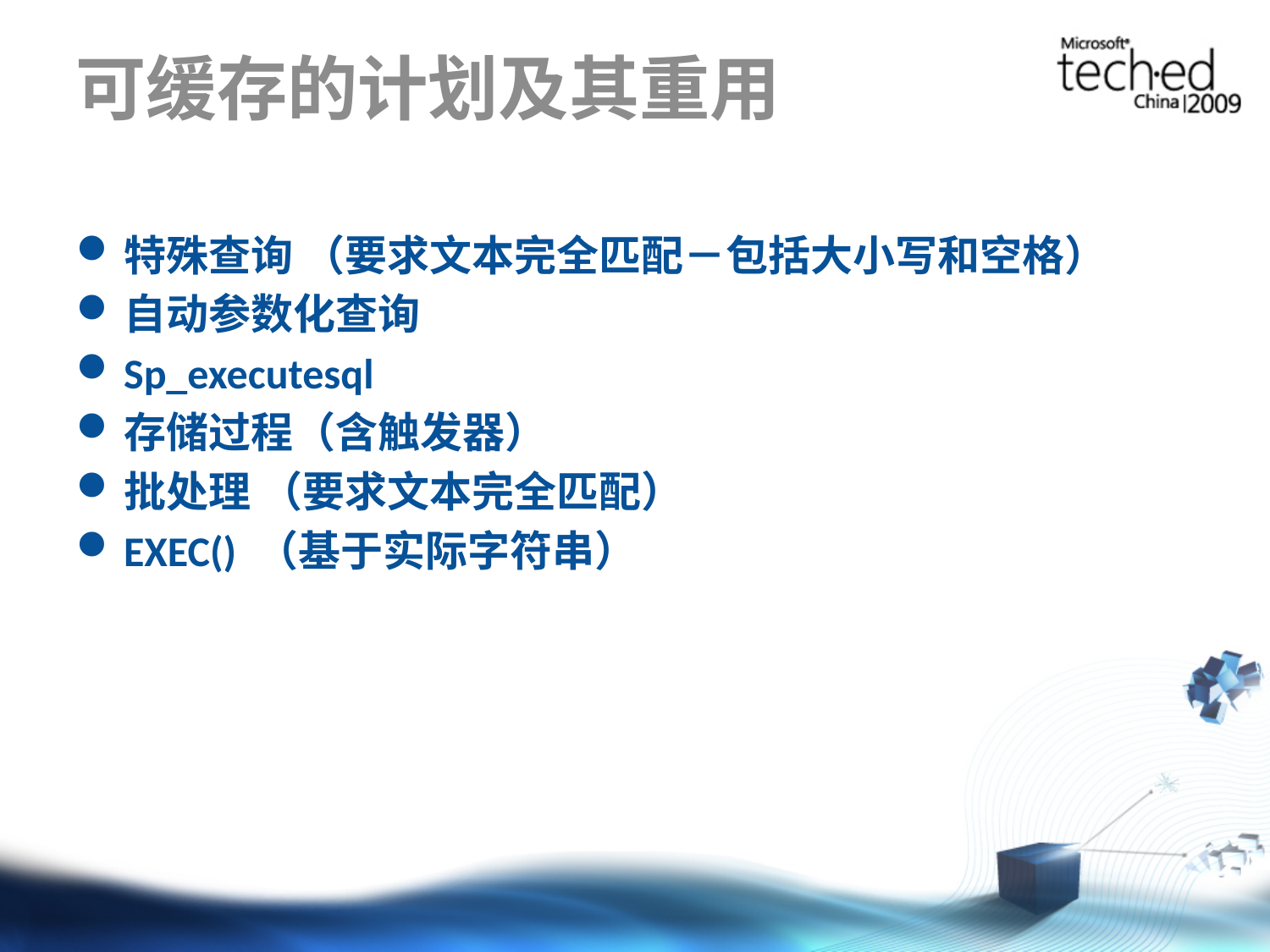

# 可缓存的计划及其重用
特殊查询 （要求文本完全匹配－包括大小写和空格）
自动参数化查询
Sp_executesql
存储过程（含触发器）
批处理 （要求文本完全匹配）
EXEC() （基于实际字符串）